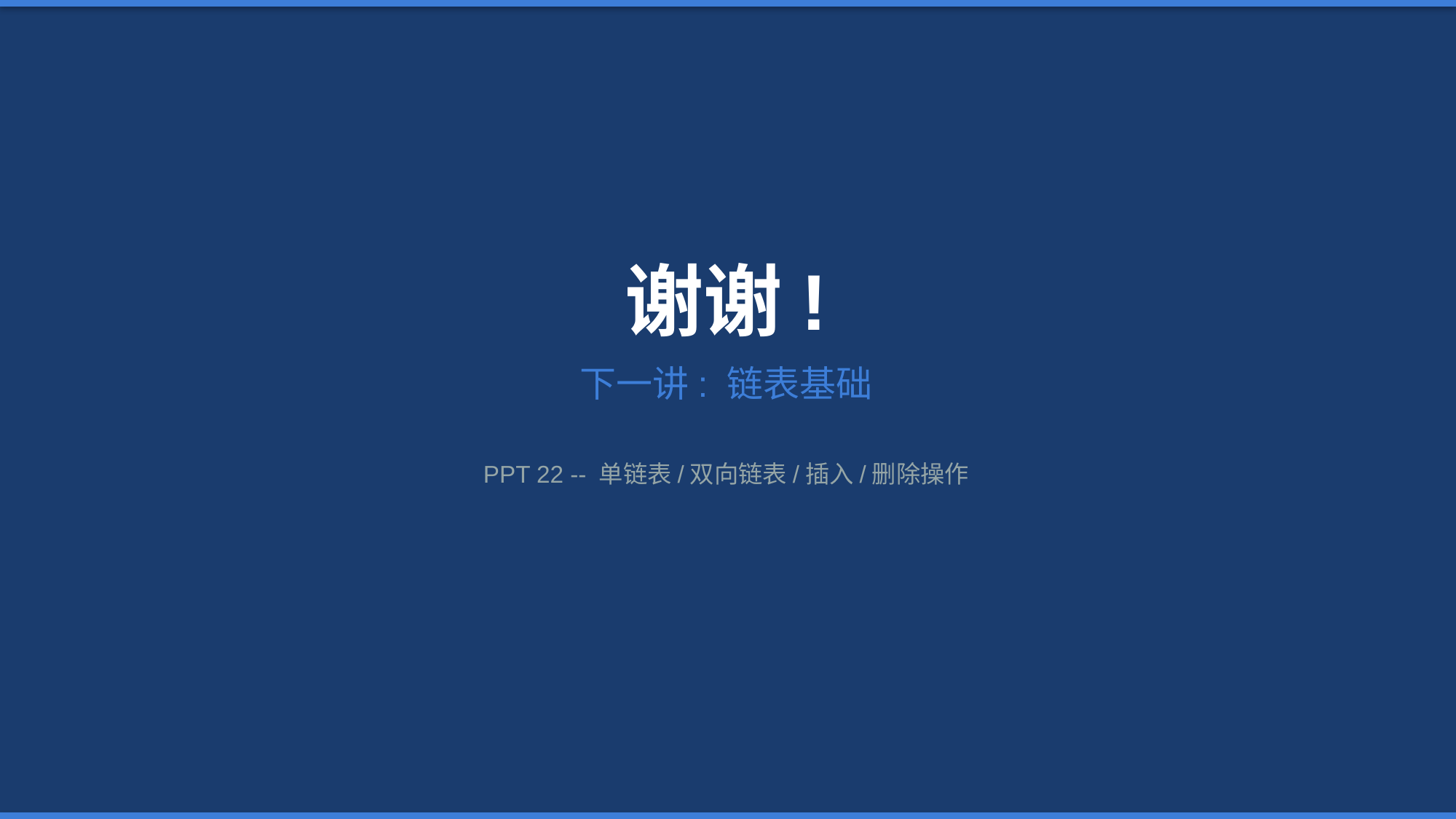

谢谢!
下一讲: 链表基础
PPT 22 -- 单链表/双向链表/插入/删除操作